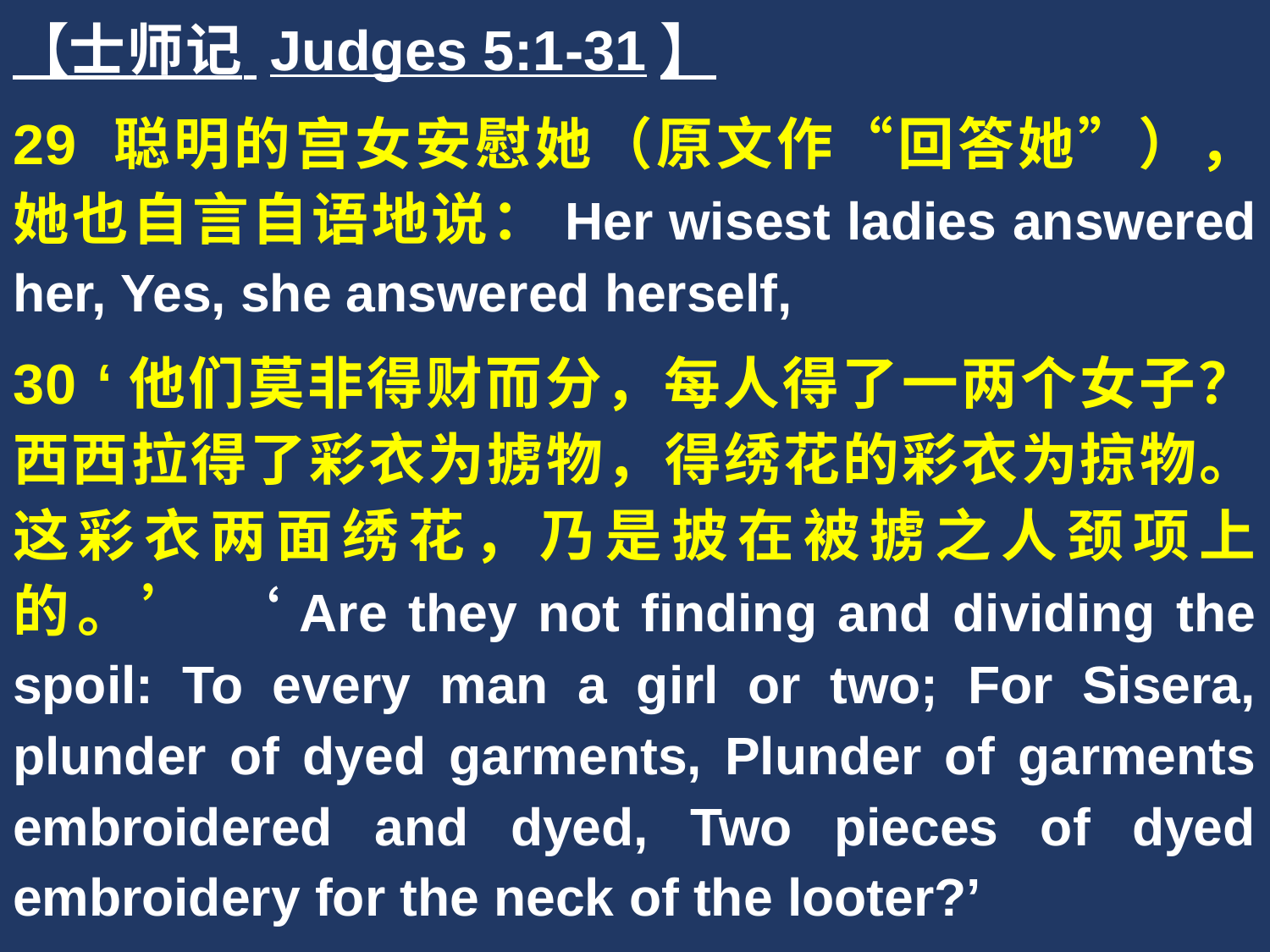

【士师记 Judges 5:1-31】
29 聪明的宫女安慰她（原文作“回答她”），她也自言自语地说：Her wisest ladies answered her, Yes, she answered herself,
30 ‘他们莫非得财而分，每人得了一两个女子？西西拉得了彩衣为掳物，得绣花的彩衣为掠物。这彩衣两面绣花，乃是披在被掳之人颈项上的。’ ‘Are they not finding and dividing the spoil: To every man a girl or two; For Sisera, plunder of dyed garments, Plunder of garments embroidered and dyed, Two pieces of dyed embroidery for the neck of the looter?’